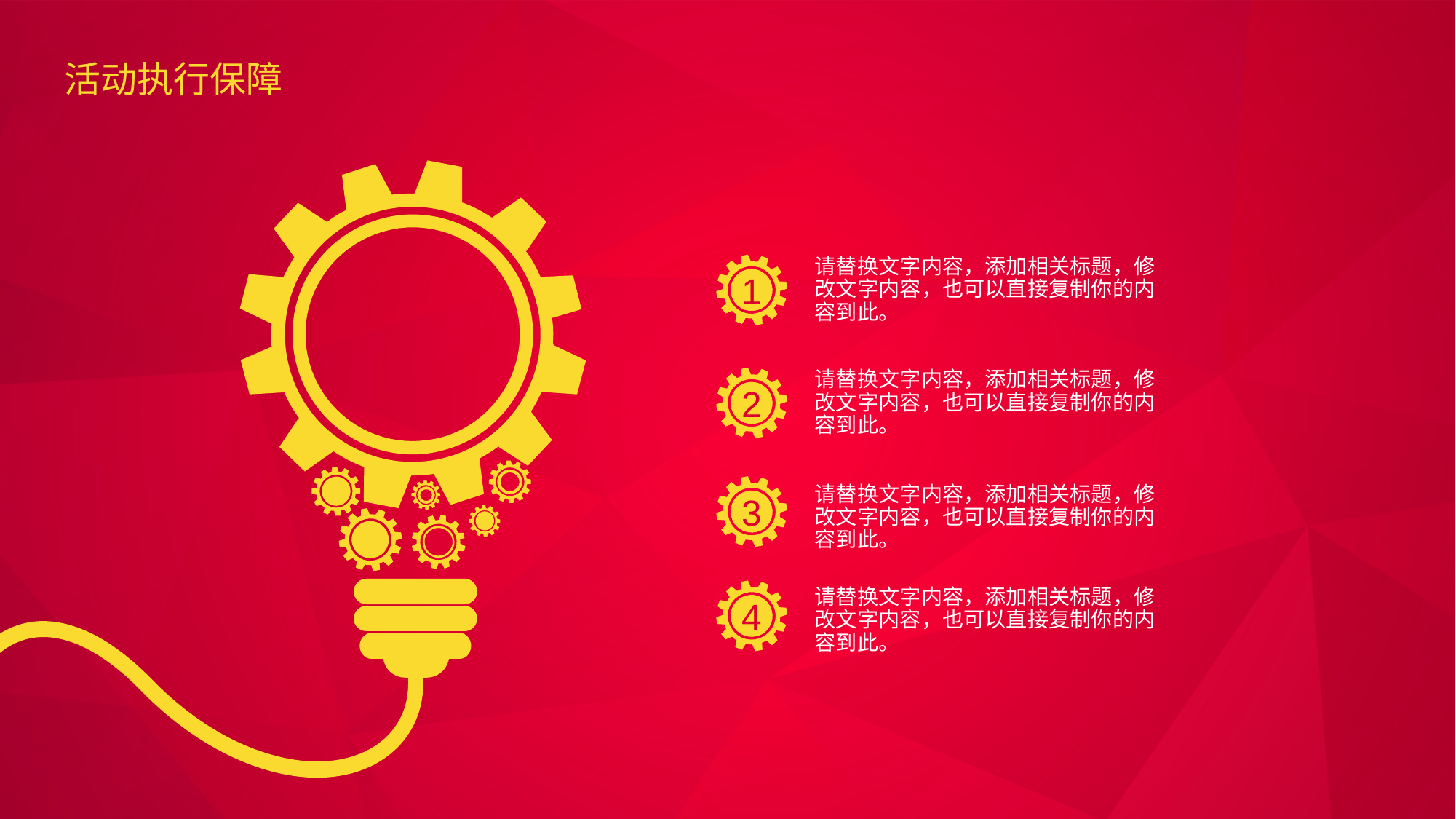

活动执行保障

请替换文字内容，添加相关标题，修改文字内容，也可以直接复制你的内容到此。

1

请替换文字内容，添加相关标题，修改文字内容，也可以直接复制你的内容到此。

2
请替换文字内容，添加相关标题，修改文字内容，也可以直接复制你的内容到此。

3
请替换文字内容，添加相关标题，修改文字内容，也可以直接复制你的内容到此。

4